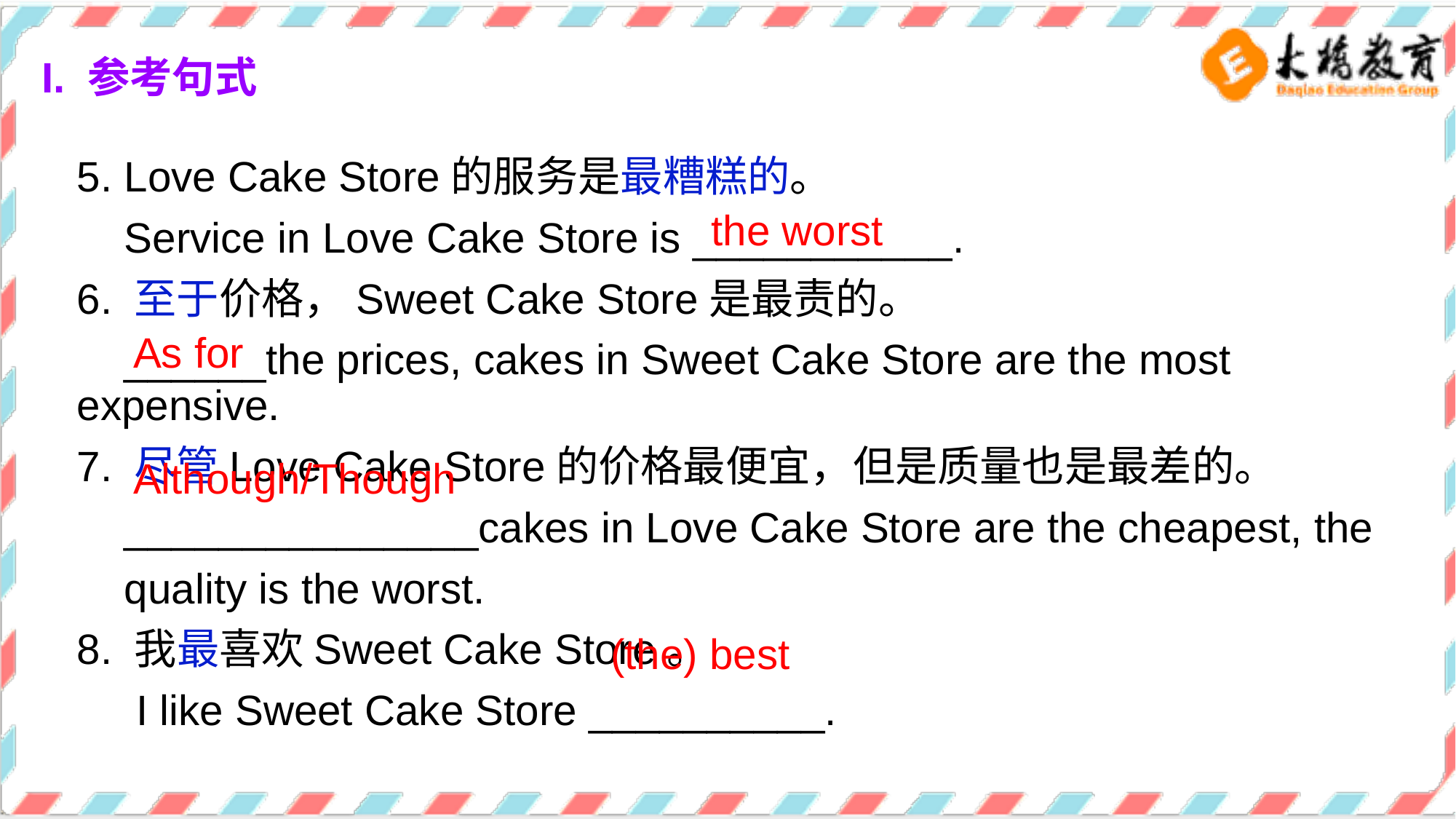

# I. 参考句式
5. Love Cake Store的服务是最糟糕的。
    Service in Love Cake Store is ___________.
6. 至于价格，Sweet Cake Store是最责的。
    ______the prices, cakes in Sweet Cake Store are the most expensive.
7. 尽管Love Cake Store的价格最便宜，但是质量也是最差的。
    _______________cakes in Love Cake Store are the cheapest, the
    quality is the worst.
8. 我最喜欢Sweet Cake Store。
     I like Sweet Cake Store __________.
the worst
As for
Although/Though
(the) best